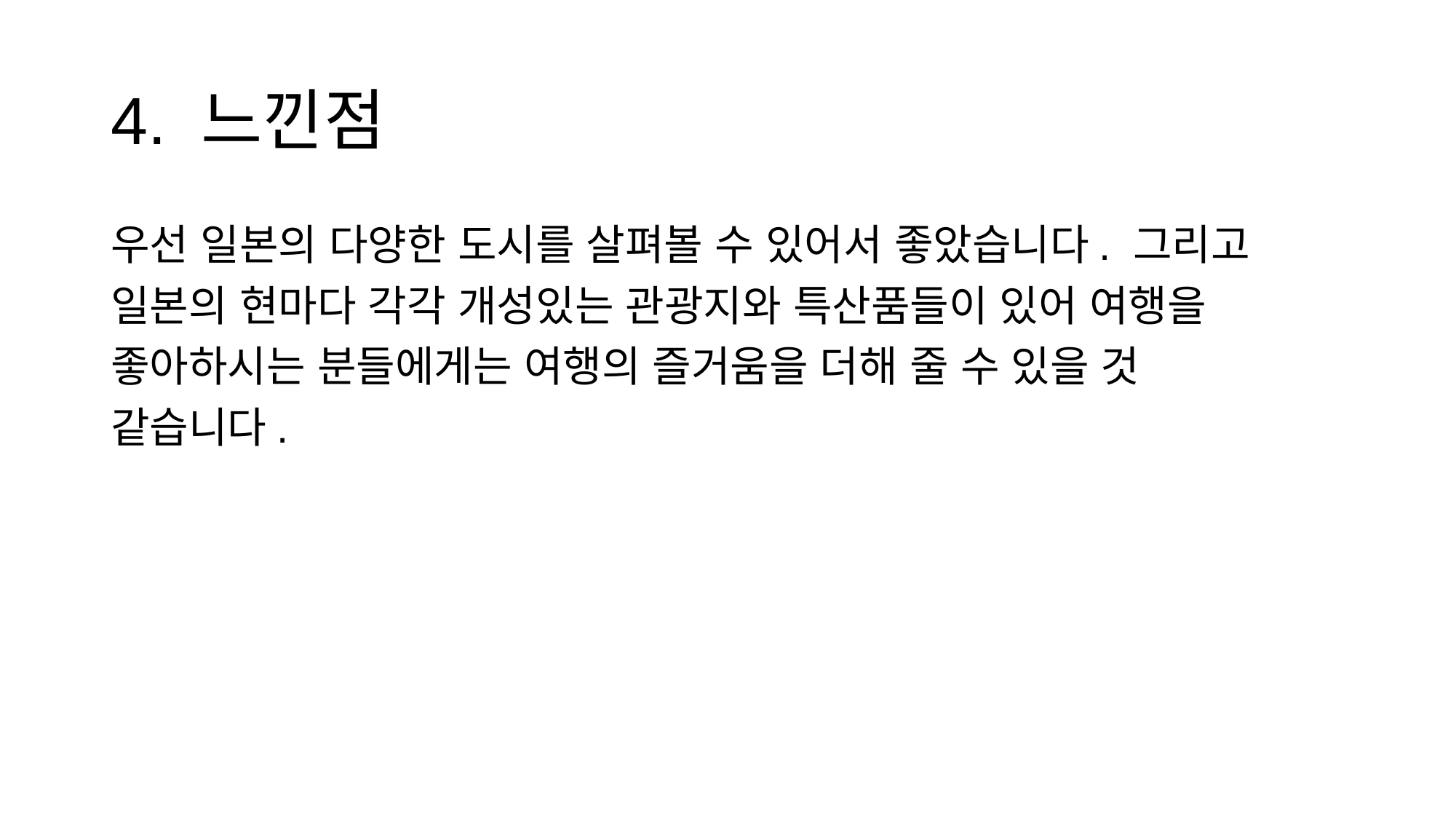

# 4. 느낀점
우선 일본의 다양한 도시를 살펴볼 수 있어서 좋았습니다. 그리고
일본의 현마다 각각 개성있는 관광지와 특산품들이 있어 여행을
좋아하시는 분들에게는 여행의 즐거움을 더해 줄 수 있을 것
같습니다.